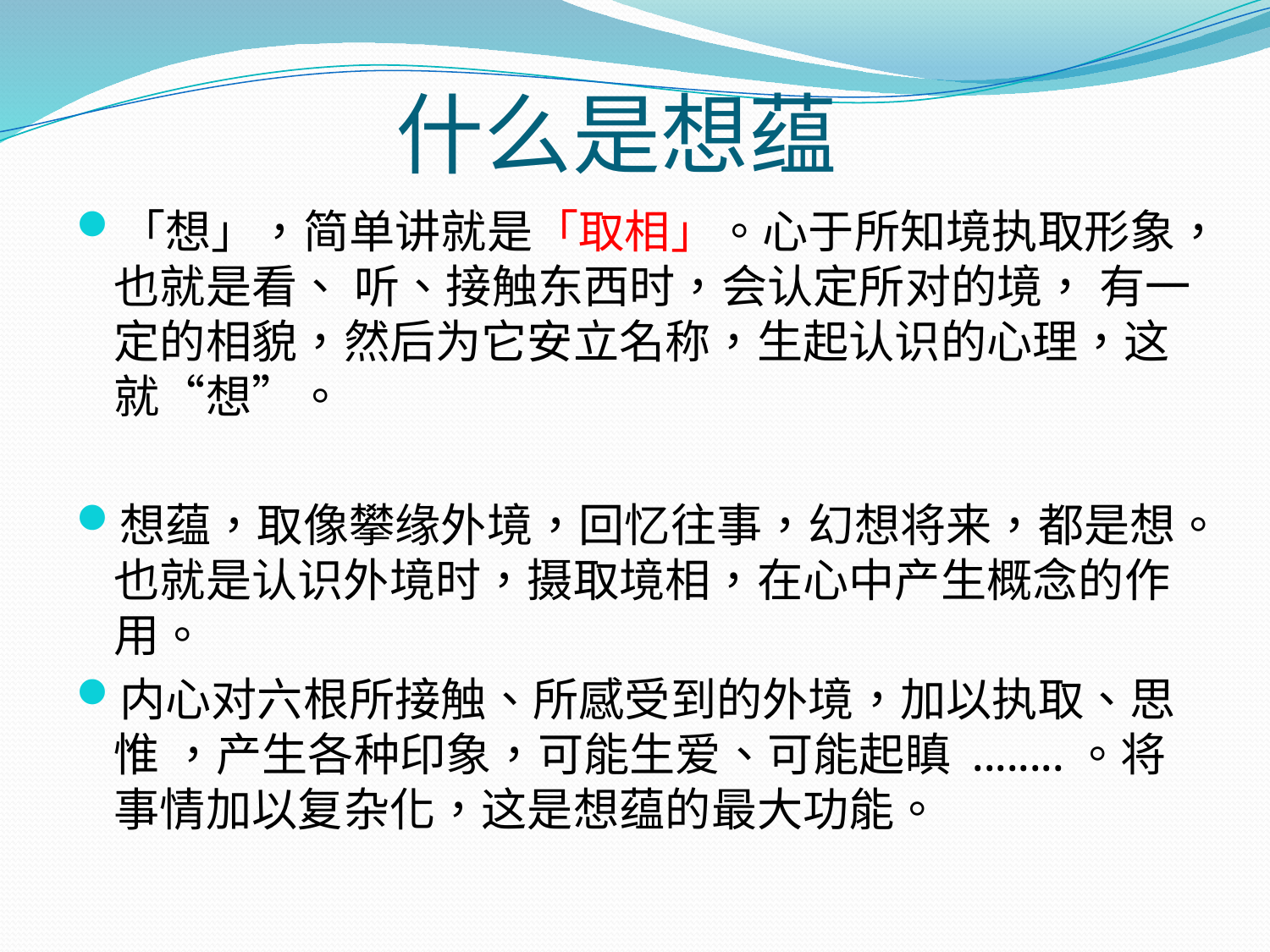

# 什么是想蕴
「想」，简单讲就是「取相」。心于所知境执取形象，也就是看、 听、接触东西时，会认定所对的境， 有一定的相貌，然后为它安立名称，生起认识的心理，这就“想”。

想蕴，取像攀缘外境，回忆往事，幻想将来，都是想。也就是认识外境时，摄取境相，在心中产生概念的作用。
内心对六根所接触、所感受到的外境，加以执取、思惟 ，产生各种印象，可能生爱、可能起瞋 ........。将事情加以复杂化，这是想蕴的最大功能。